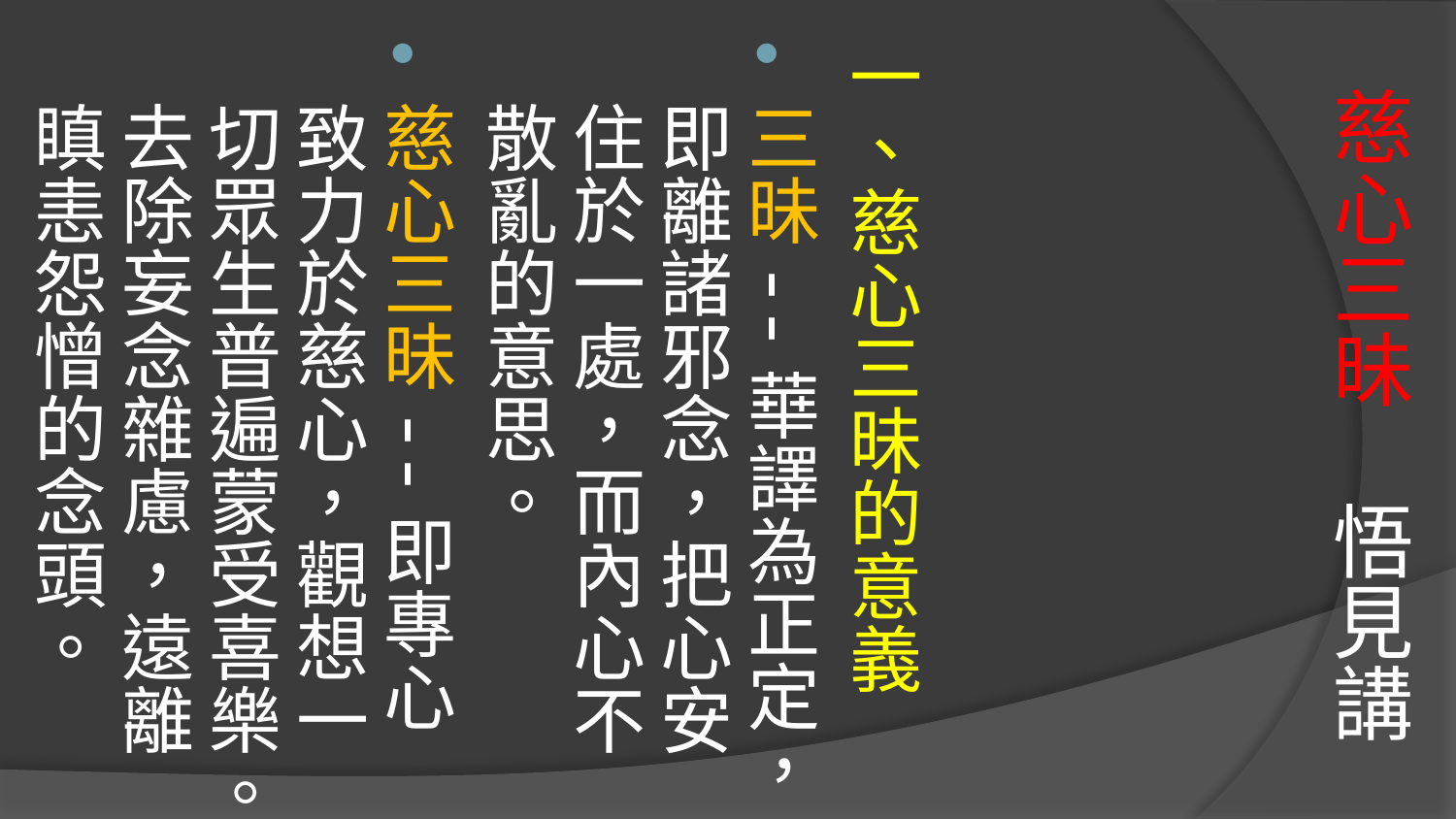

一、慈心三昧的意義
三昧--華譯為正定，即離諸邪念，把心安住於一處，而內心不散亂的意思。
慈心三昧--即專心致力於慈心，觀想一切眾生普遍蒙受喜樂。去除妄念雜慮，遠離瞋恚怨憎的念頭。
# 慈心三昧     悟見講